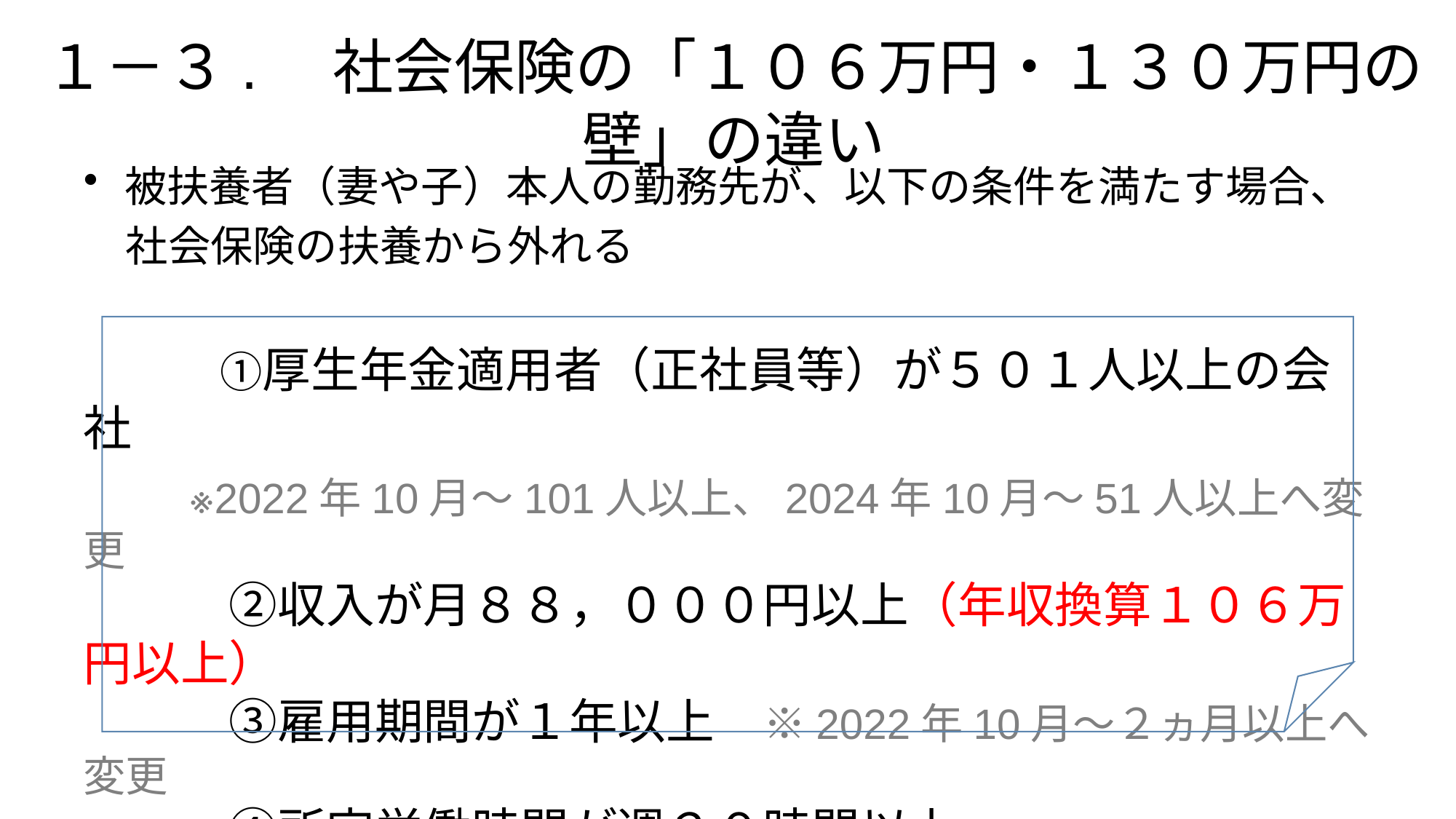

# １－３.　社会保険の「１０６万円・１３０万円の壁」の違い
被扶養者（妻や子）本人の勤務先が、以下の条件を満たす場合、
　社会保険の扶養から外れる

　　　 ①厚生年金適用者（正社員等）が５０１人以上の会社
        ※2022年10月～101人以上、2024年10月～51人以上へ変更
　　　②収入が月８８，０００円以上（年収換算１０６万円以上）
　　　③雇用期間が１年以上　※2022年10月～２ヵ月以上へ変更
　　　④所定労働時間が週２０時間以上
　　　⑤学生ではない

以上を満たさない勤務先の場合は１３０万円を超えた時、扶養から外れる